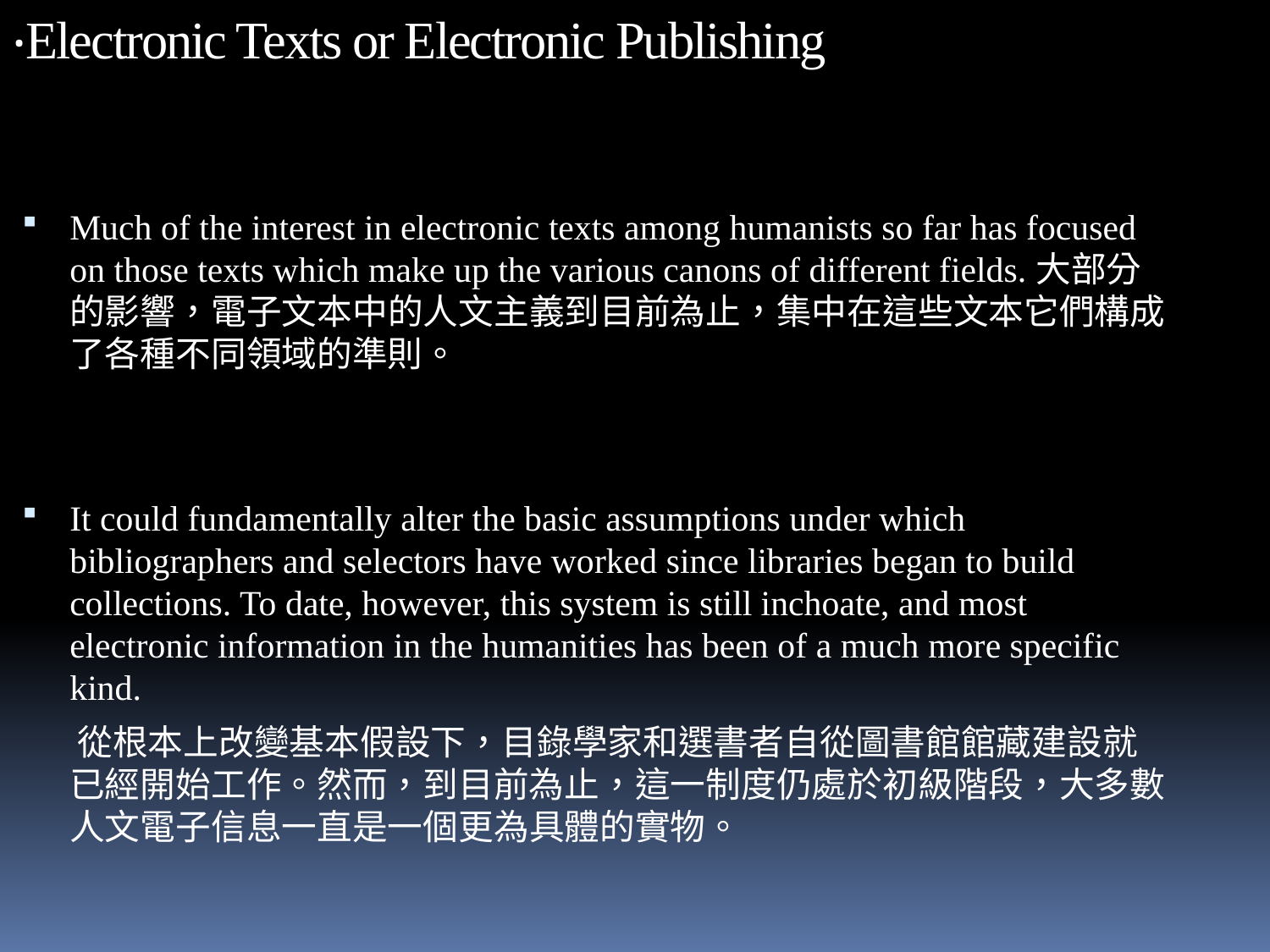

‧Electronic Texts or Electronic Publishing

Much of the interest in electronic texts among humanists so far has focused on those texts which make up the various canons of different fields.大部分的影響，電子文本中的人文主義到目前為止，集中在這些文本它們構成了各種不同領域的準則。

It could fundamentally alter the basic assumptions under which bibliographers and selectors have worked since libraries began to build collections. To date, however, this system is still inchoate, and most electronic information in the humanities has been of a much more specific kind.
      從根本上改變基本假設下，目錄學家和選書者自從圖書館館藏建設就已經開始工作。然而，到目前為止，這一制度仍處於初級階段，大多數人文電子信息一直是一個更為具體的實物。